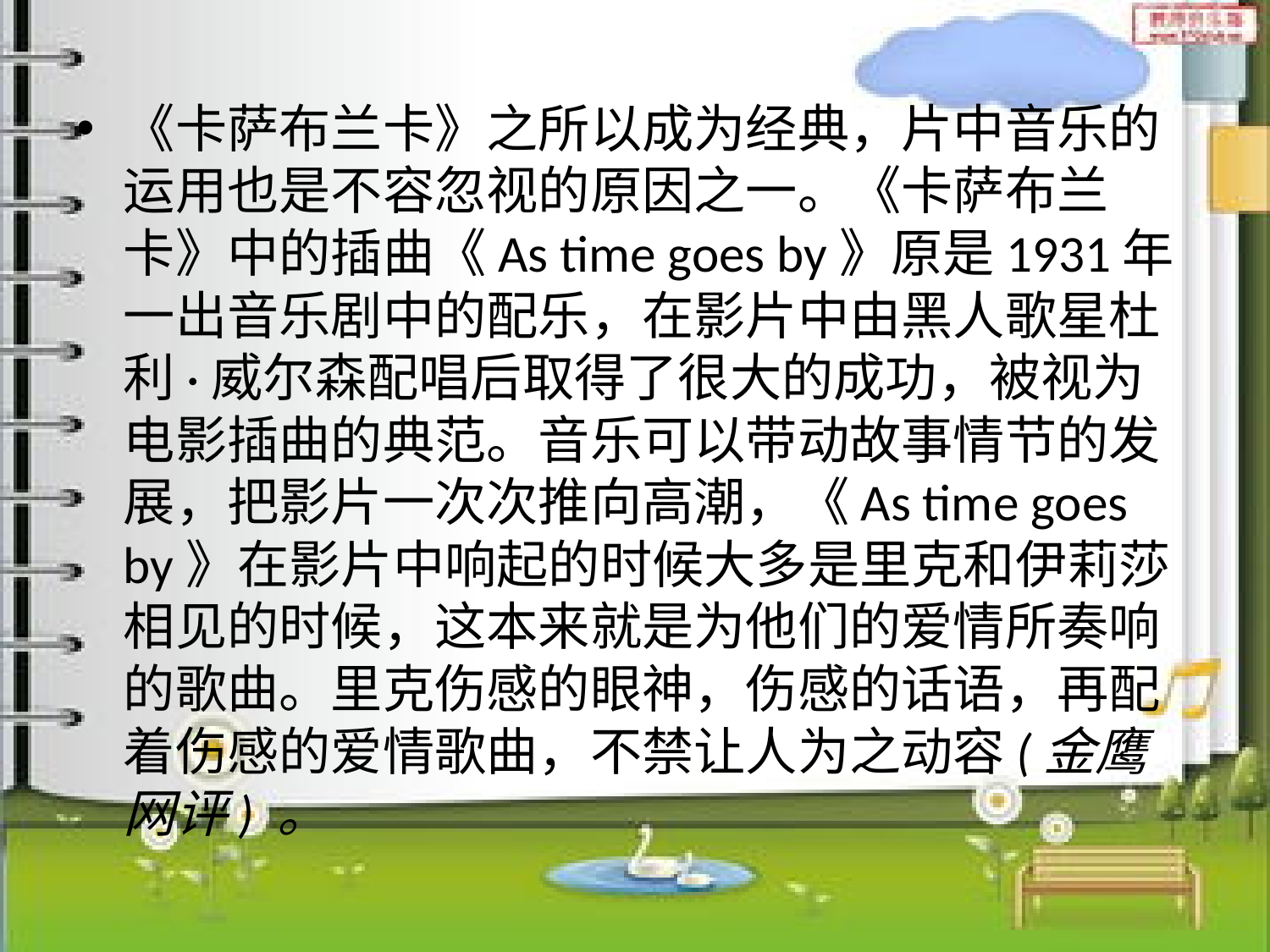

《卡萨布兰卡》之所以成为经典，片中音乐的运用也是不容忽视的原因之一。《卡萨布兰卡》中的插曲《As time goes by》原是1931年一出音乐剧中的配乐，在影片中由黑人歌星杜利·威尔森配唱后取得了很大的成功，被视为电影插曲的典范。音乐可以带动故事情节的发展，把影片一次次推向高潮，《As time goes by》在影片中响起的时候大多是里克和伊莉莎相见的时候，这本来就是为他们的爱情所奏响的歌曲。里克伤感的眼神，伤感的话语，再配着伤感的爱情歌曲，不禁让人为之动容(金鹰网评) 。